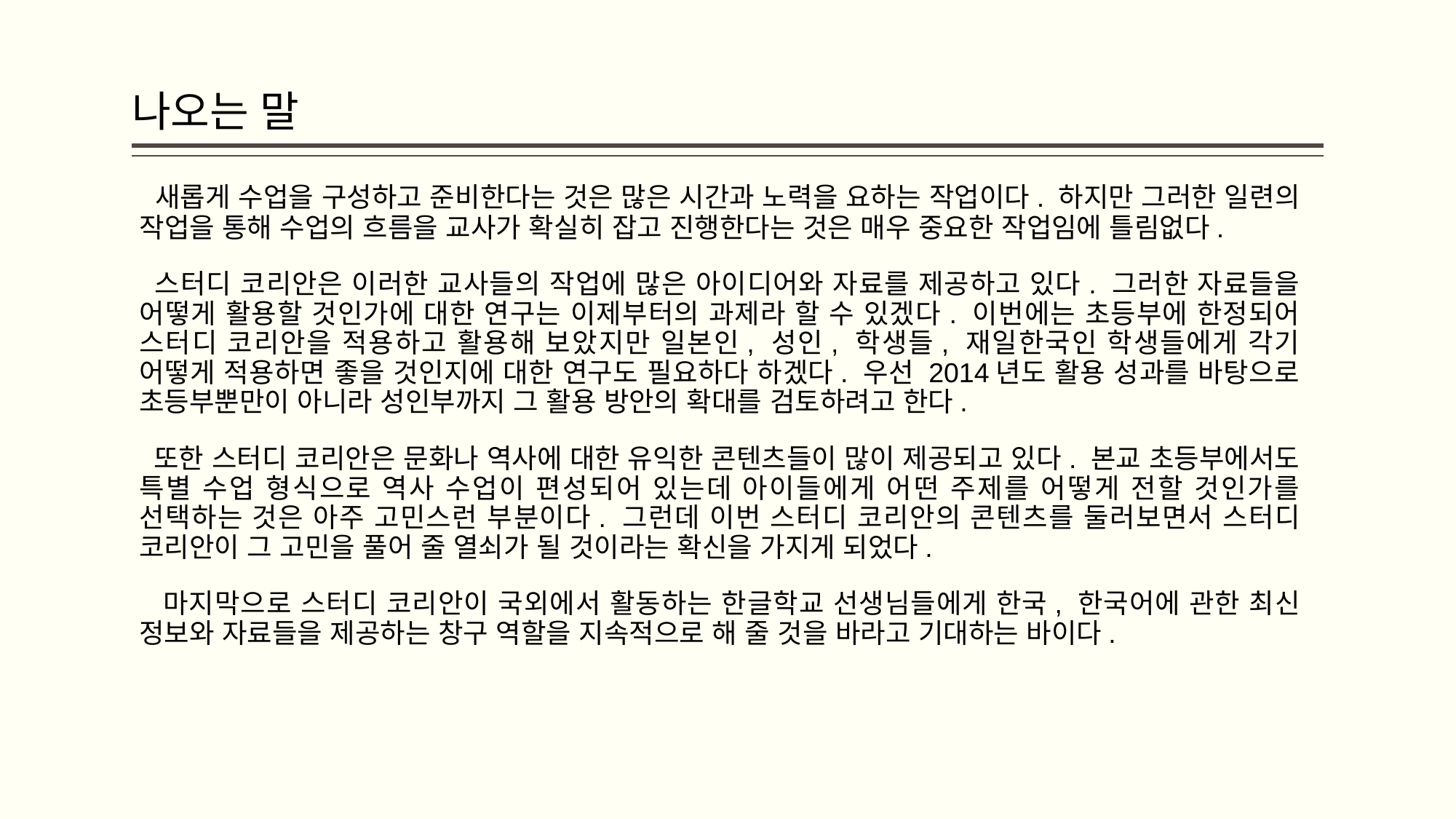

# 나오는 말
 새롭게 수업을 구성하고 준비한다는 것은 많은 시간과 노력을 요하는 작업이다. 하지만 그러한 일련의 작업을 통해 수업의 흐름을 교사가 확실히 잡고 진행한다는 것은 매우 중요한 작업임에 틀림없다.
 스터디 코리안은 이러한 교사들의 작업에 많은 아이디어와 자료를 제공하고 있다. 그러한 자료들을 어떻게 활용할 것인가에 대한 연구는 이제부터의 과제라 할 수 있겠다. 이번에는 초등부에 한정되어 스터디 코리안을 적용하고 활용해 보았지만 일본인, 성인, 학생들, 재일한국인 학생들에게 각기 어떻게 적용하면 좋을 것인지에 대한 연구도 필요하다 하겠다. 우선 2014년도 활용 성과를 바탕으로 초등부뿐만이 아니라 성인부까지 그 활용 방안의 확대를 검토하려고 한다.
 또한 스터디 코리안은 문화나 역사에 대한 유익한 콘텐츠들이 많이 제공되고 있다. 본교 초등부에서도 특별 수업 형식으로 역사 수업이 편성되어 있는데 아이들에게 어떤 주제를 어떻게 전할 것인가를 선택하는 것은 아주 고민스런 부분이다. 그런데 이번 스터디 코리안의 콘텐츠를 둘러보면서 스터디 코리안이 그 고민을 풀어 줄 열쇠가 될 것이라는 확신을 가지게 되었다.
  마지막으로 스터디 코리안이 국외에서 활동하는 한글학교 선생님들에게 한국, 한국어에 관한 최신 정보와 자료들을 제공하는 창구 역할을 지속적으로 해 줄 것을 바라고 기대하는 바이다.